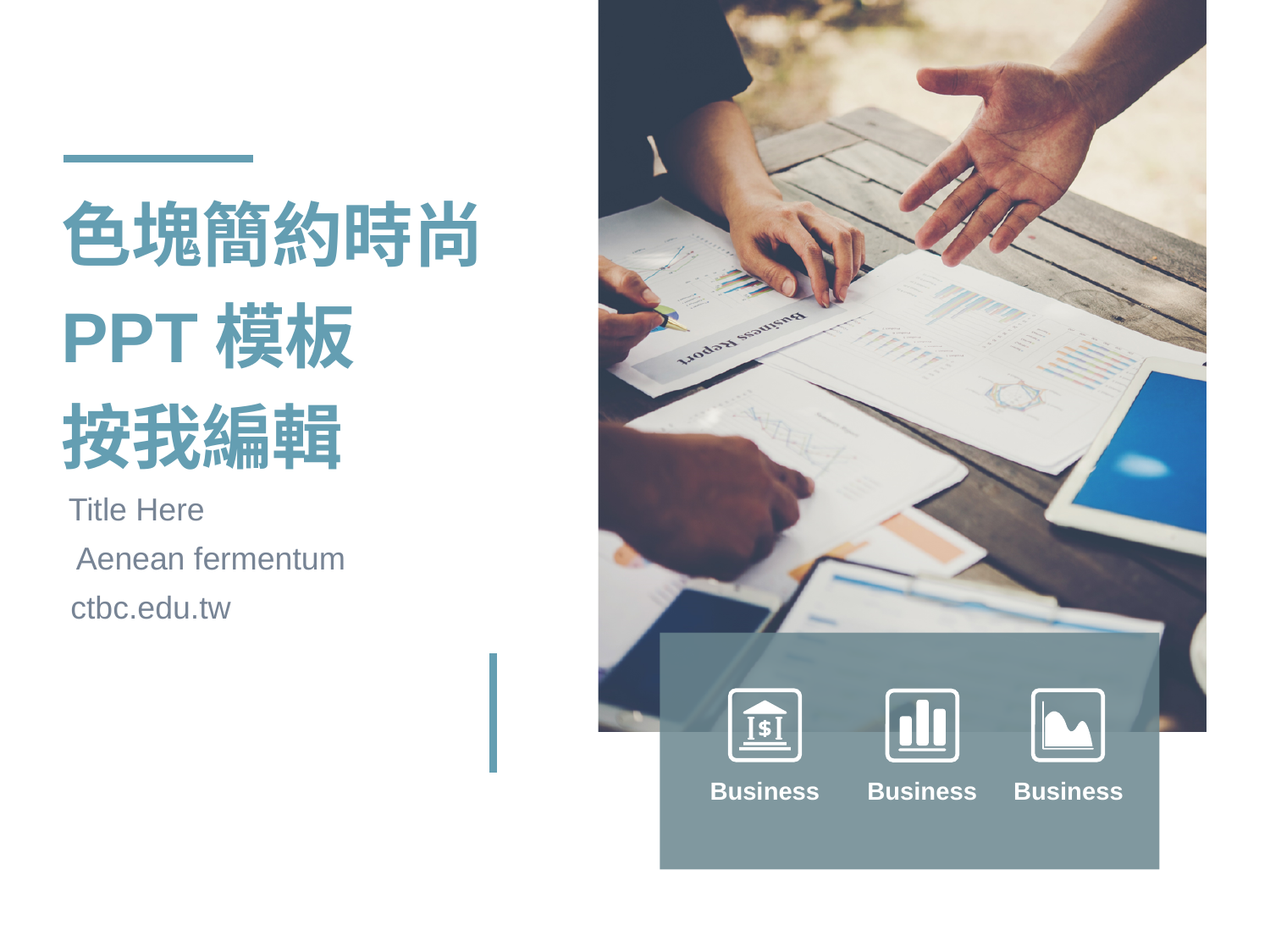

色塊簡約時尚
PPT模板
按我編輯
Title Here
Aenean fermentum
ctbc.edu.tw

Business

Business

Business